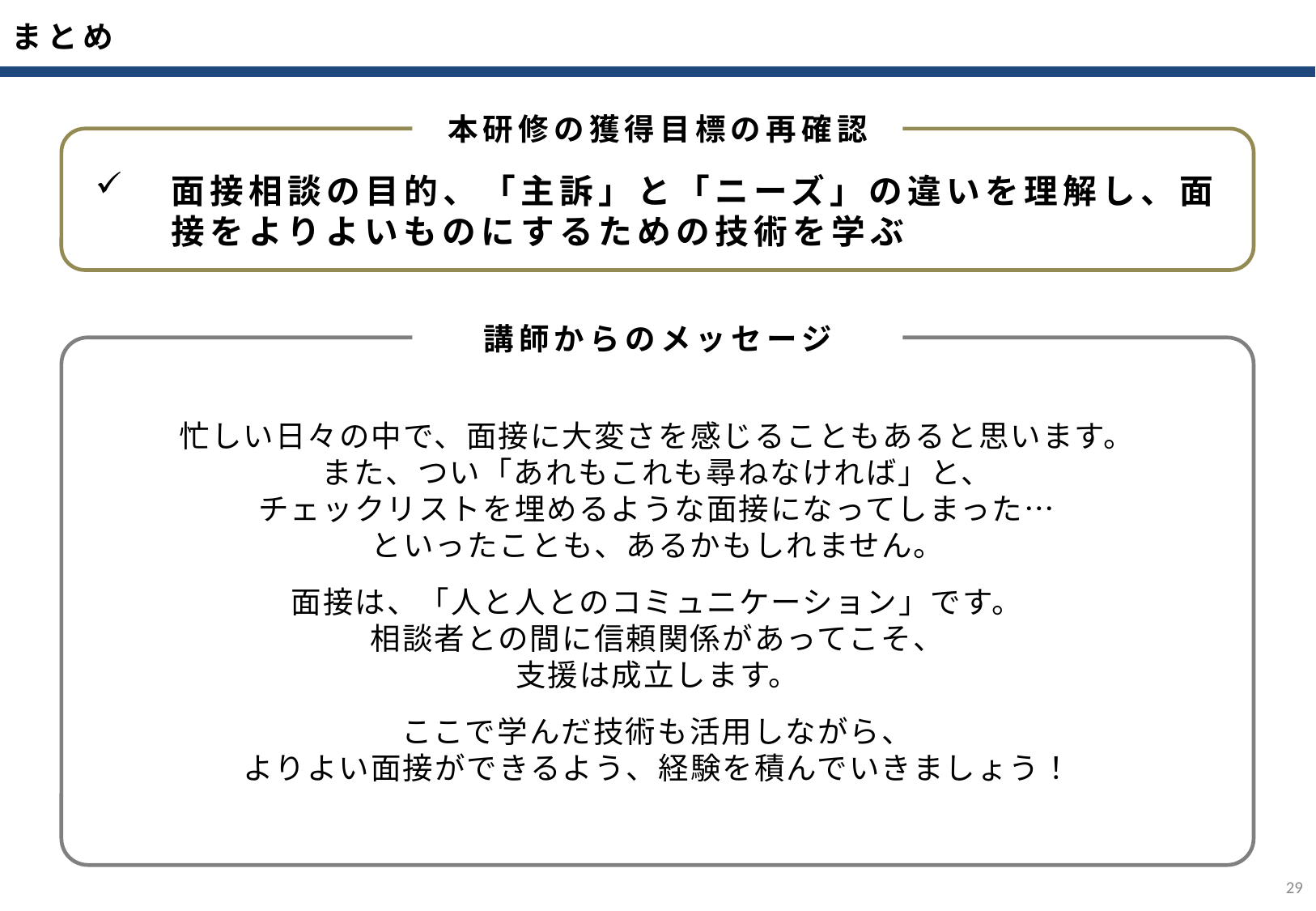

まとめ
本研修の獲得目標の再確認

面接相談の目的、「主訴」と「ニーズ」の違いを理解し、面接をよりよいものにするための技術を学ぶ
講師からのメッセージ

忙しい日々の中で、面接に大変さを感じることもあると思います。
また、つい「あれもこれも尋ねなければ」と、
チェックリストを埋めるような面接になってしまった…
といったことも、あるかもしれません。
面接は、「人と人とのコミュニケーション」です。
相談者との間に信頼関係があってこそ、
支援は成立します。
ここで学んだ技術も活用しながら、
よりよい面接ができるよう、経験を積んでいきましょう！
29